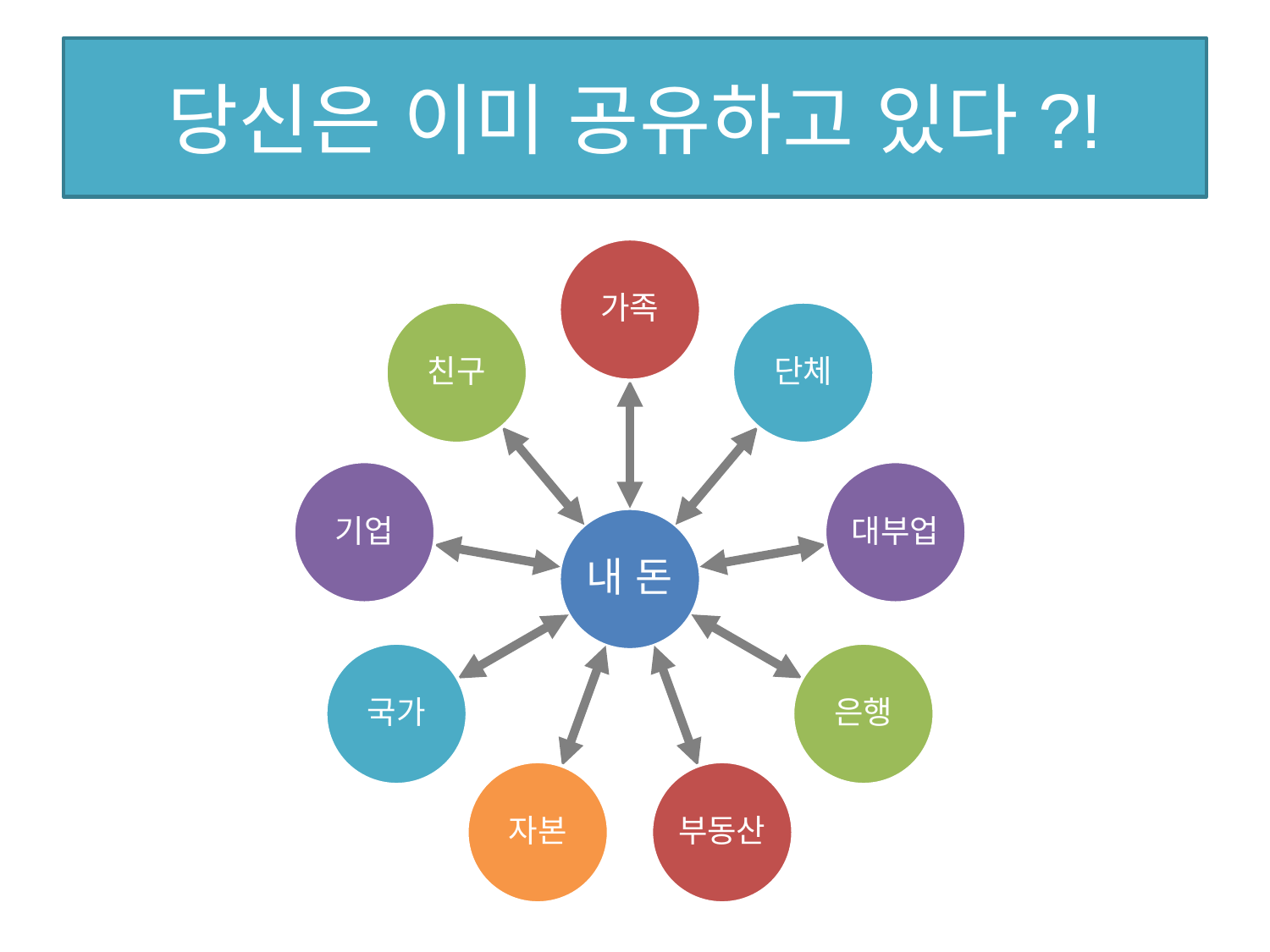

# 당신은 이미 공유하고 있다?!
내 돈

가족

친구

기업

국가

자본

부동산

은행

대부업

단체